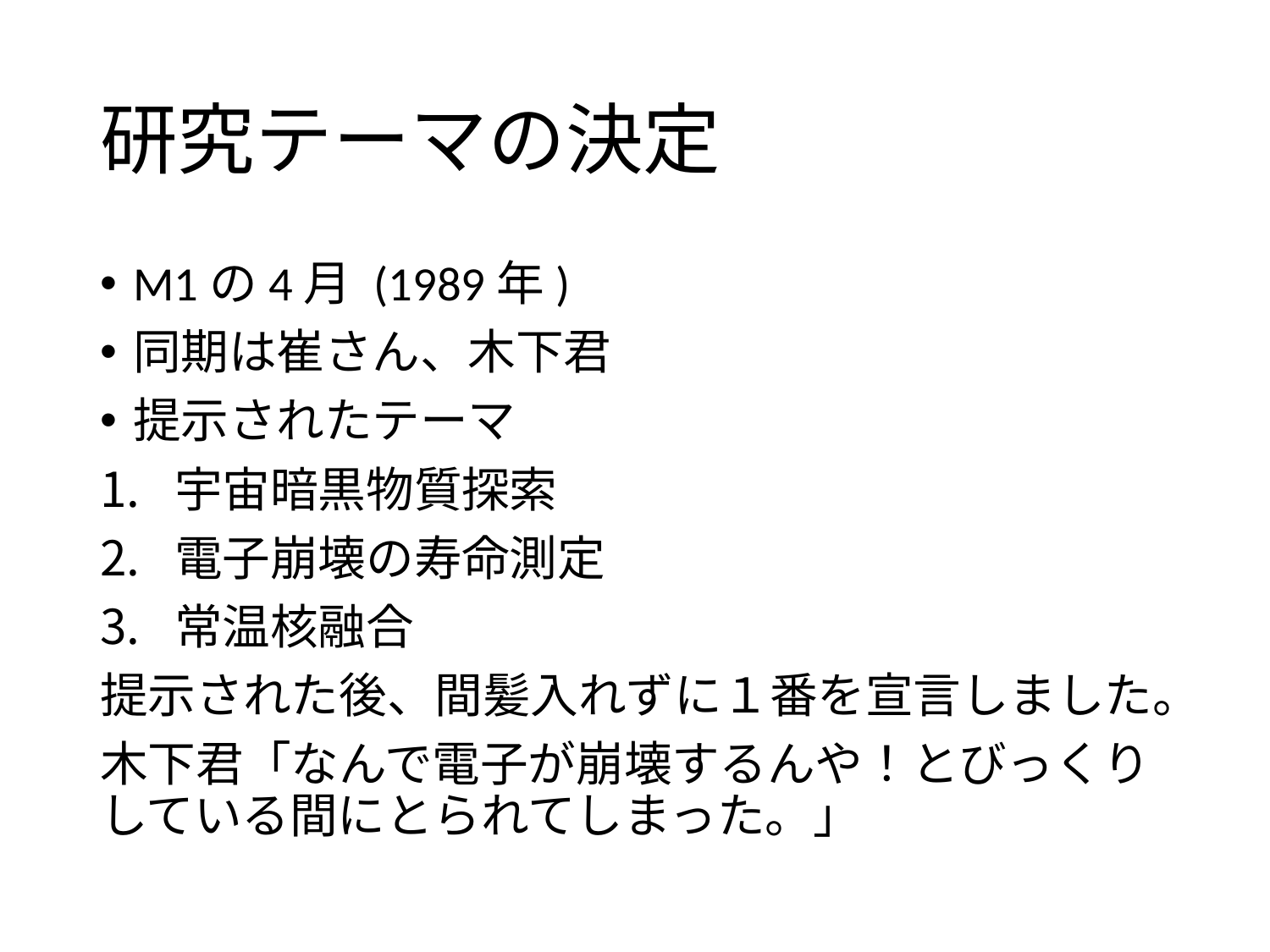

# 研究テーマの決定
M1の4月 (1989年)
同期は崔さん、木下君
提示されたテーマ
宇宙暗黒物質探索
電子崩壊の寿命測定
常温核融合
提示された後、間髪入れずに１番を宣言しました。
木下君「なんで電子が崩壊するんや！とびっくりしている間にとられてしまった。」